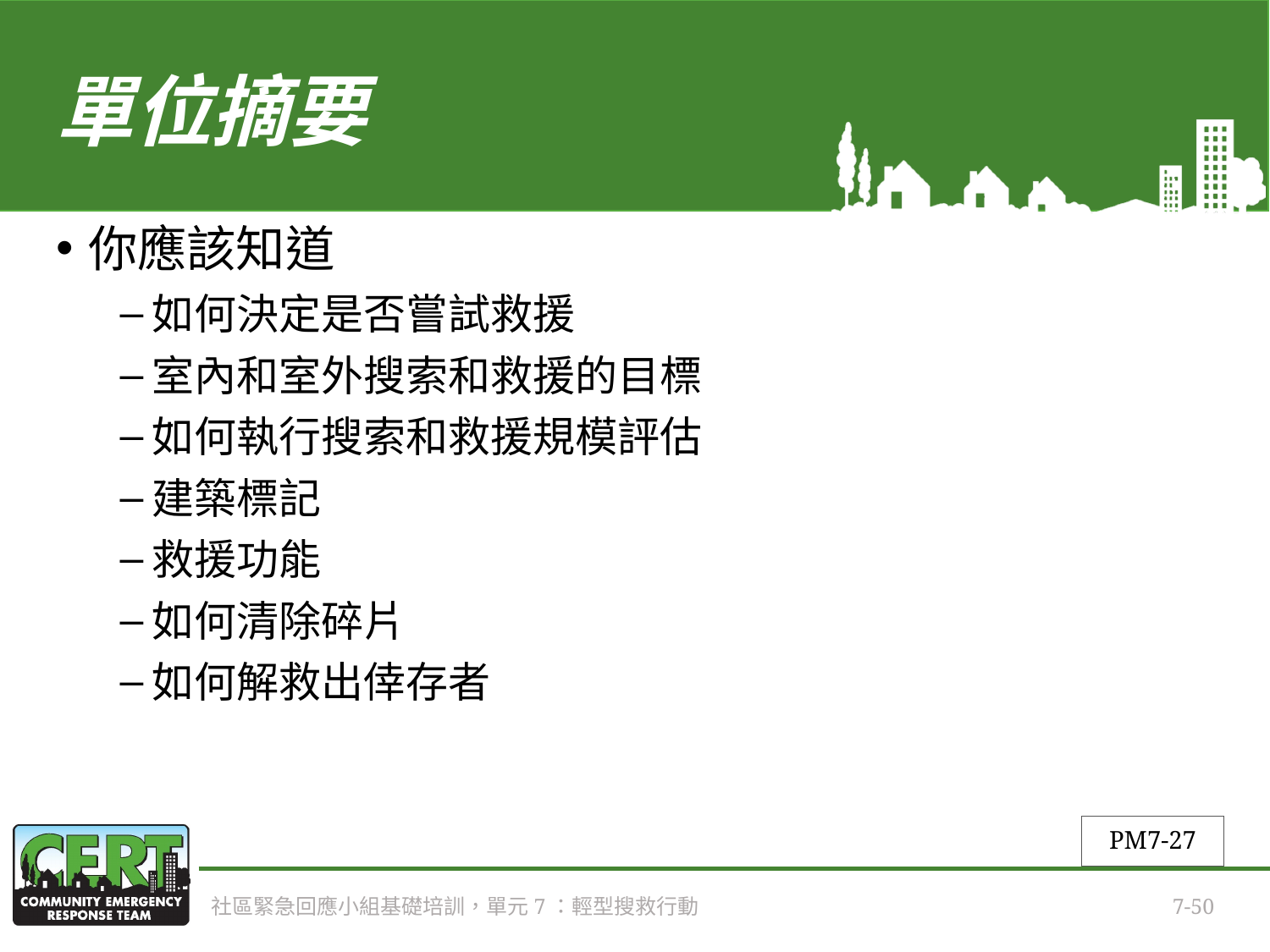

# 單位摘要
你應該知道
如何決定是否嘗試救援
室內和室外搜索和救援的目標
如何執行搜索和救援規模評估
建築標記
救援功能
如何清除碎片
如何解救出倖存者
PM7-27
社區緊急回應小組基礎培訓，單元7：輕型搜救行動
7-50